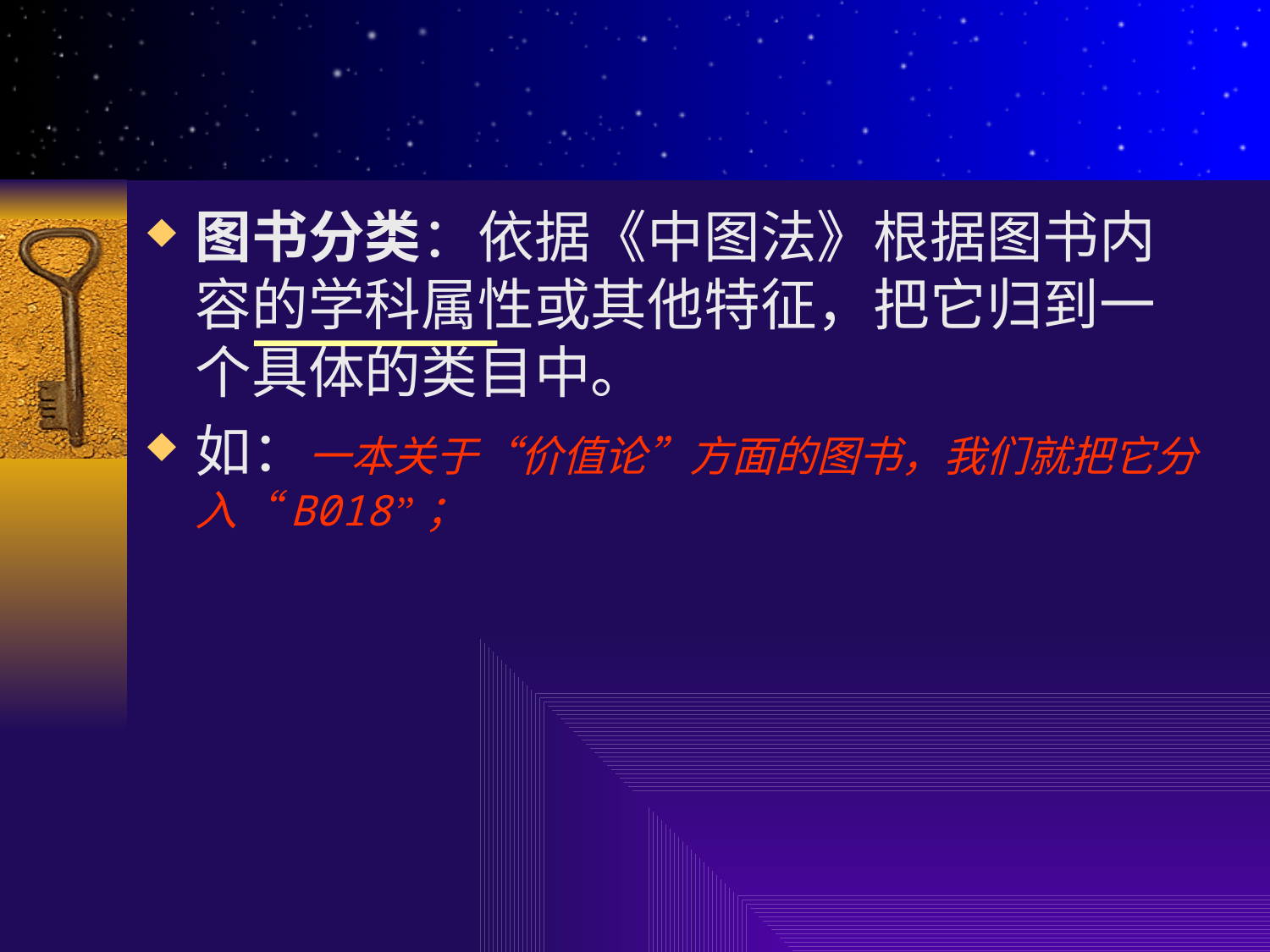

图书分类：依据《中图法》根据图书内容的学科属性或其他特征，把它归到一个具体的类目中。
如：一本关于“价值论”方面的图书，我们就把它分入“B018”；